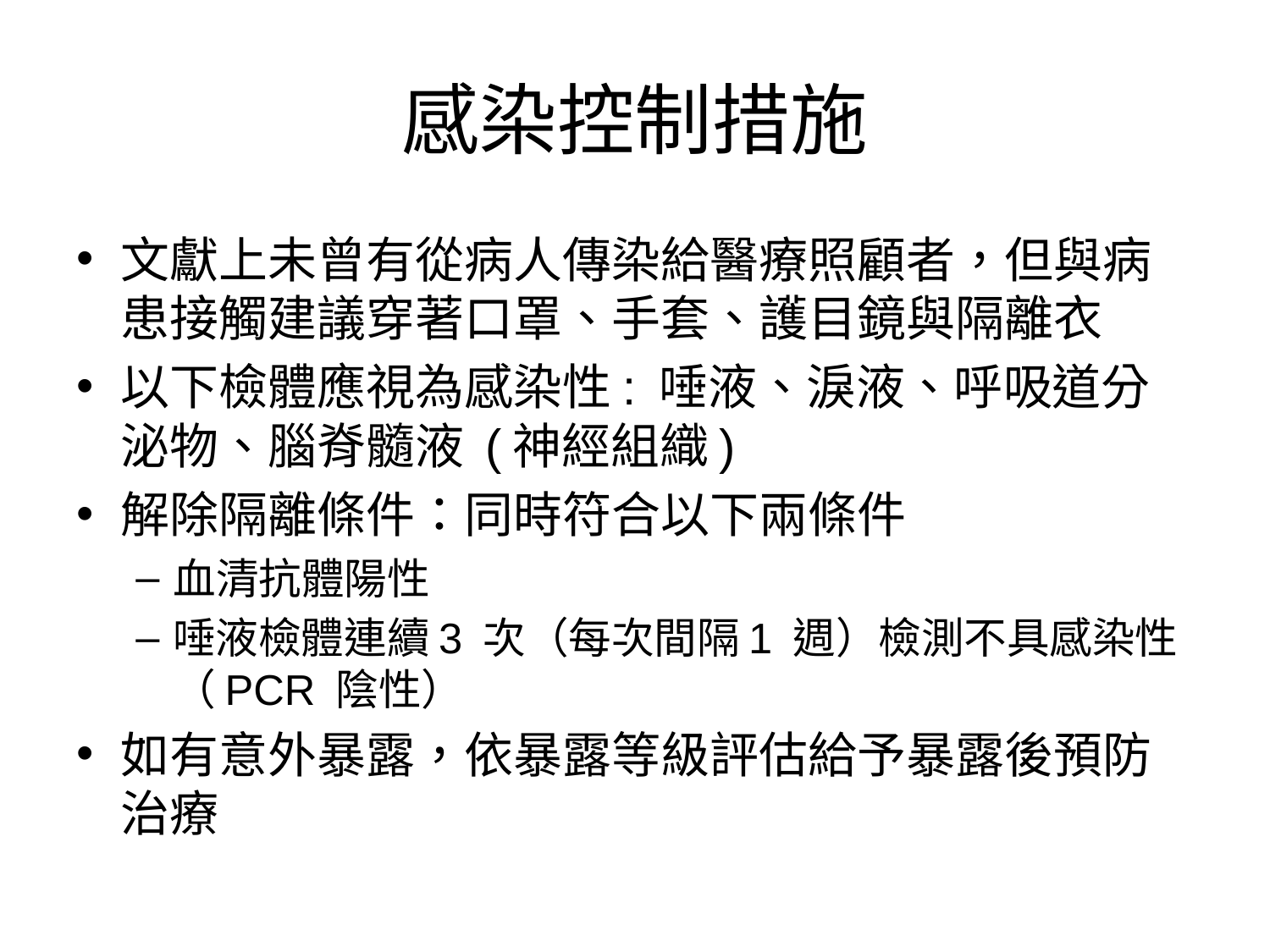

# 感染控制措施
文獻上未曾有從病人傳染給醫療照顧者，但與病患接觸建議穿著口罩、手套、護目鏡與隔離衣
以下檢體應視為感染性: 唾液、淚液、呼吸道分泌物、腦脊髓液 (神經組織)
解除隔離條件：同時符合以下兩條件
血清抗體陽性
唾液檢體連續3 次（每次間隔1 週）檢測不具感染性（PCR 陰性）
如有意外暴露，依暴露等級評估給予暴露後預防治療